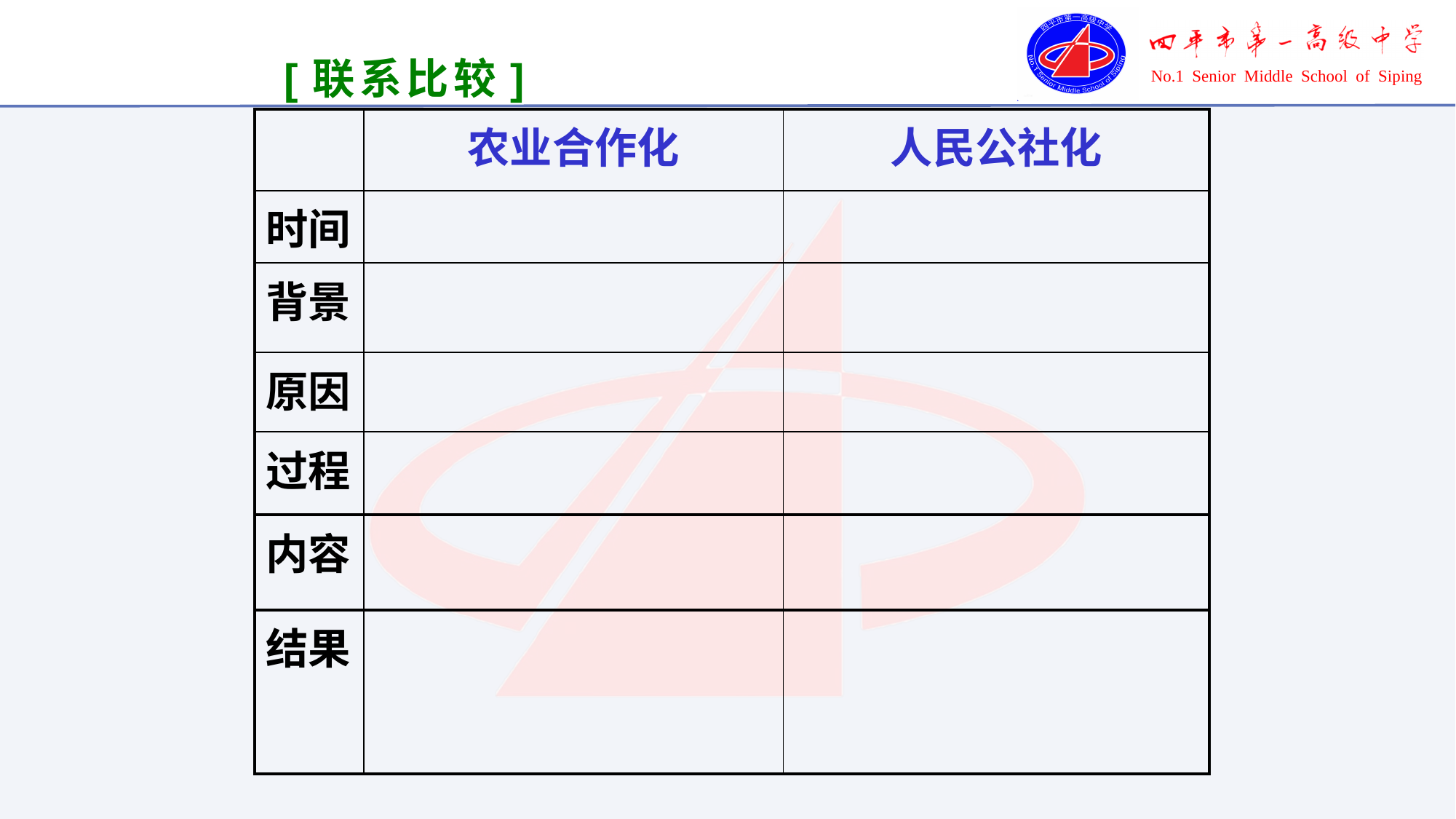

# [联系比较]
|  | 农业合作化 | 人民公社化 |
| --- | --- | --- |
| 时间 |  |  |
| 背景 |  |  |
| 原因 |  |  |
| 过程 |  |  |
| 内容 |  |  |
| 结果 |  |  |